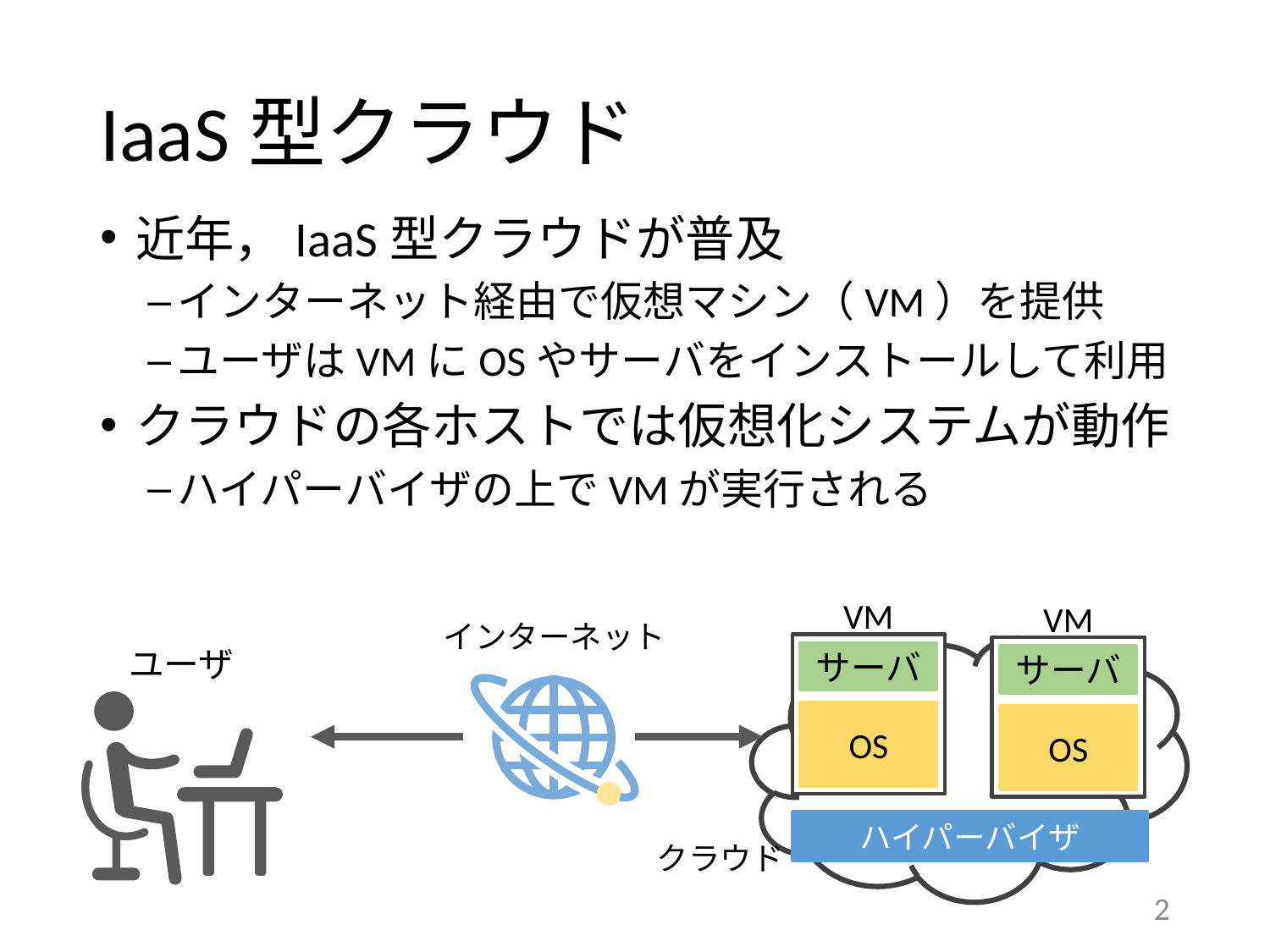

# IaaS型クラウド
近年，IaaS型クラウドが普及
インターネット経由で仮想マシン（VM）を提供
ユーザはVMにOSやサーバをインストールして利用
クラウドの各ホストでは仮想化システムが動作
ハイパーバイザの上でVMが実行される
VM

サーバ
OS
VM

サーバ
OS
ハイパーバイザ
クラウド
インターネット
ユーザ

2